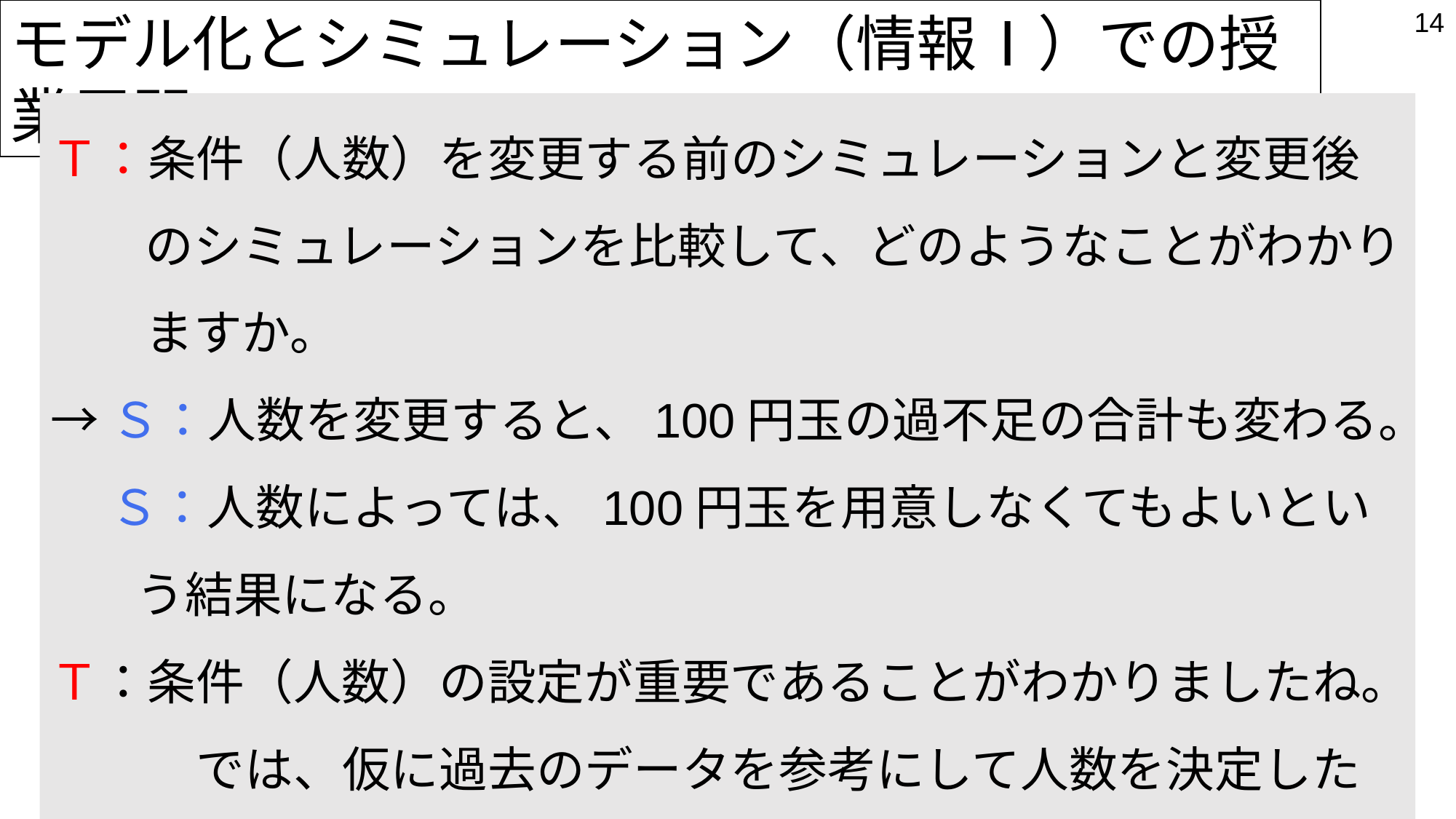

モデル化とシミュレーション（情報Ⅰ）での授業展開
14
Ｔ：条件（人数）を変更する前のシミュレーションと変更後のシミュレーションを比較して、どのようなことがわかりますか。
→Ｓ：人数を変更すると、100円玉の過不足の合計も変わる。
　 Ｓ：人数によっては、100円玉を用意しなくてもよいという結果になる。
Ｔ：条件（人数）の設定が重要であることがわかりましたね。
　　　では、仮に過去のデータを参考にして人数を決定したとして、別の視点から、事前に用意しておく100円玉が30枚でよいかを考えてみましょう。